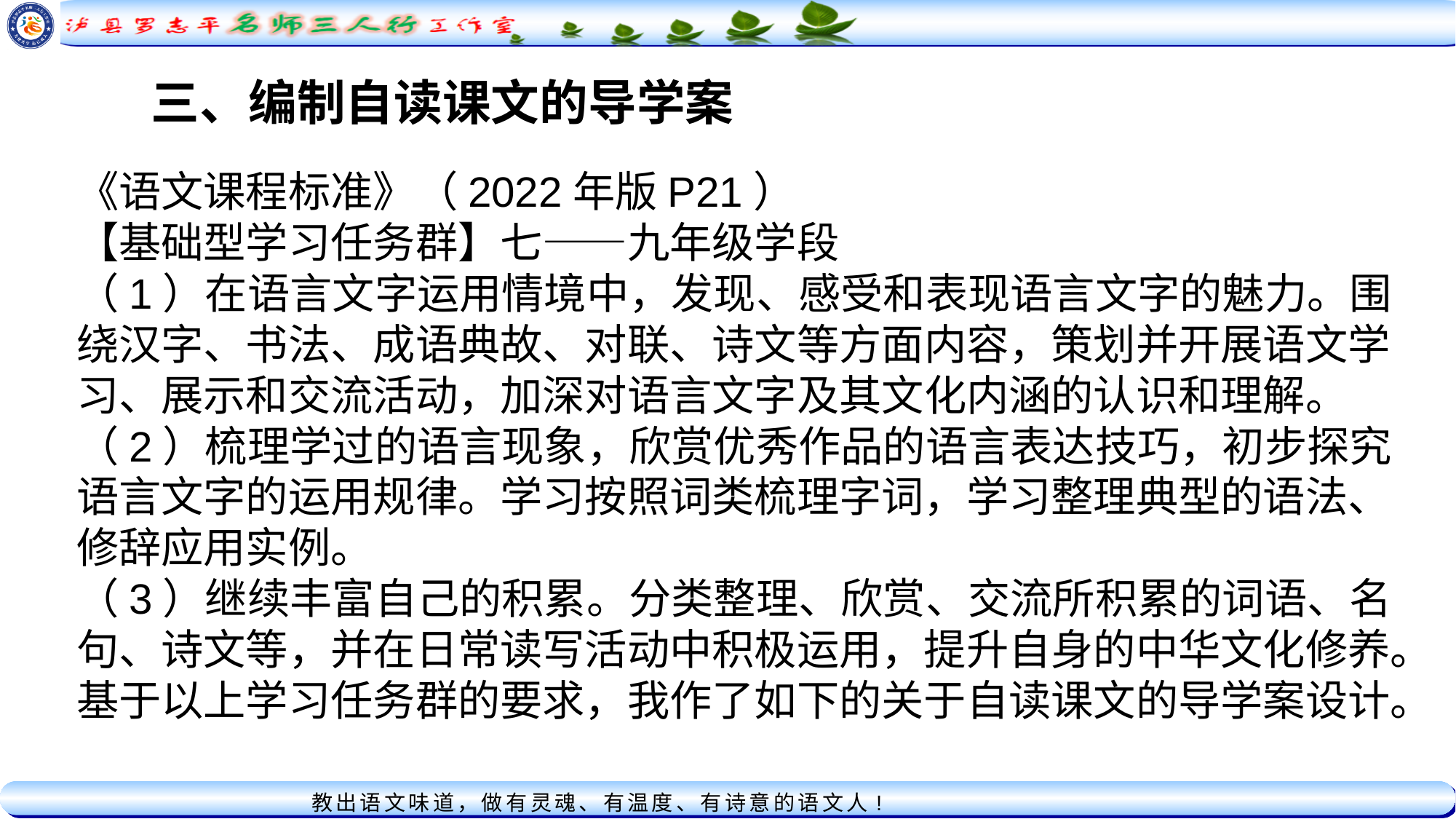

三、编制自读课文的导学案

《语文课程标准》（2022年版P21）
【基础型学习任务群】七——九年级学段
（1）在语言文字运用情境中，发现、感受和表现语言文字的魅力。围绕汉字、书法、成语典故、对联、诗文等方面内容，策划并开展语文学习、展示和交流活动，加深对语言文字及其文化内涵的认识和理解。
（2）梳理学过的语言现象，欣赏优秀作品的语言表达技巧，初步探究语言文字的运用规律。学习按照词类梳理字词，学习整理典型的语法、修辞应用实例。
（3）继续丰富自己的积累。分类整理、欣赏、交流所积累的词语、名句、诗文等，并在日常读写活动中积极运用，提升自身的中华文化修养。
基于以上学习任务群的要求，我作了如下的关于自读课文的导学案设计。